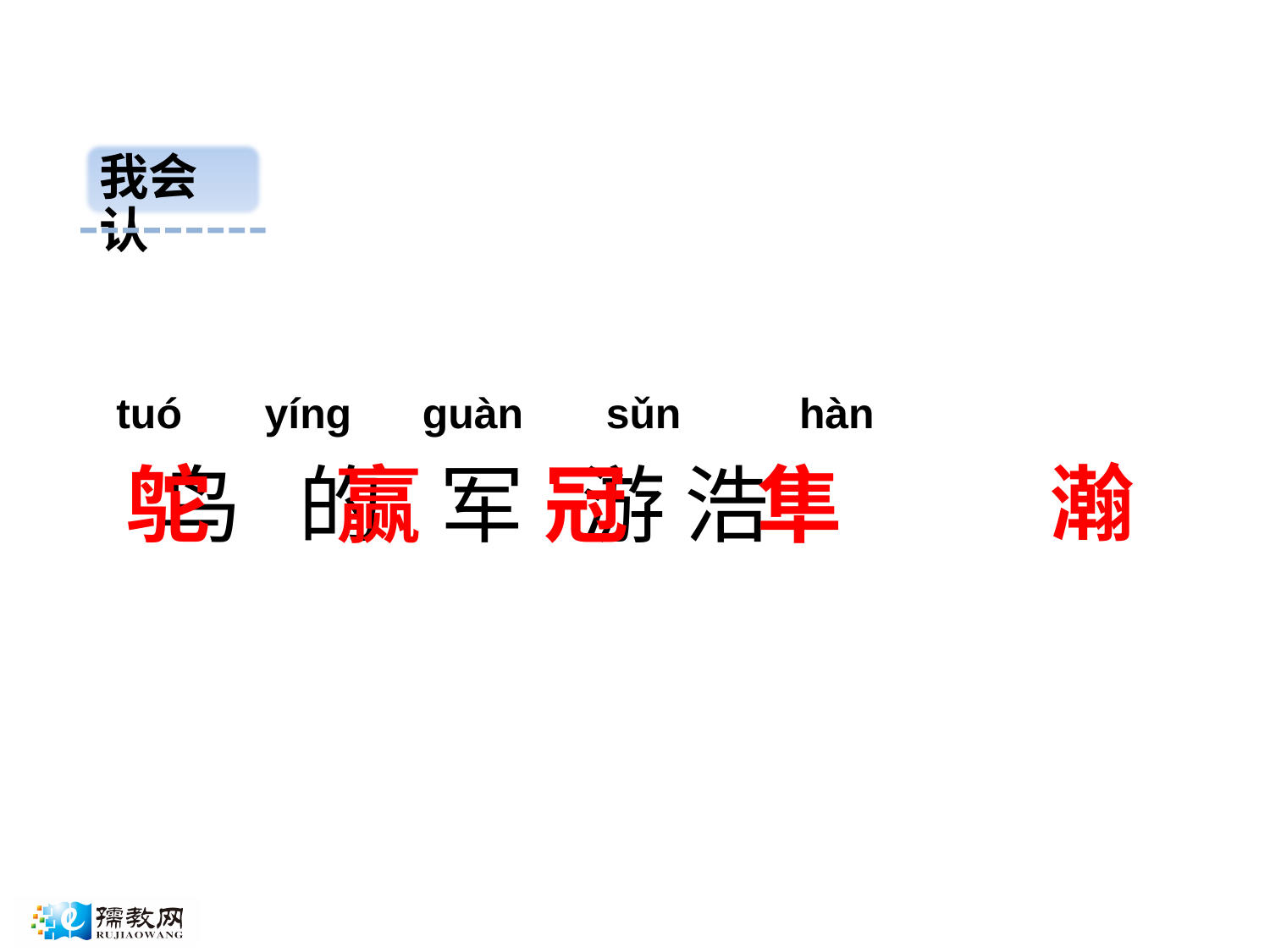

我会认

 tuó       yíng      guàn       sǔn          hàn
瀚
冠
   鸟   的   军   游 浩
赢
鸵
隼